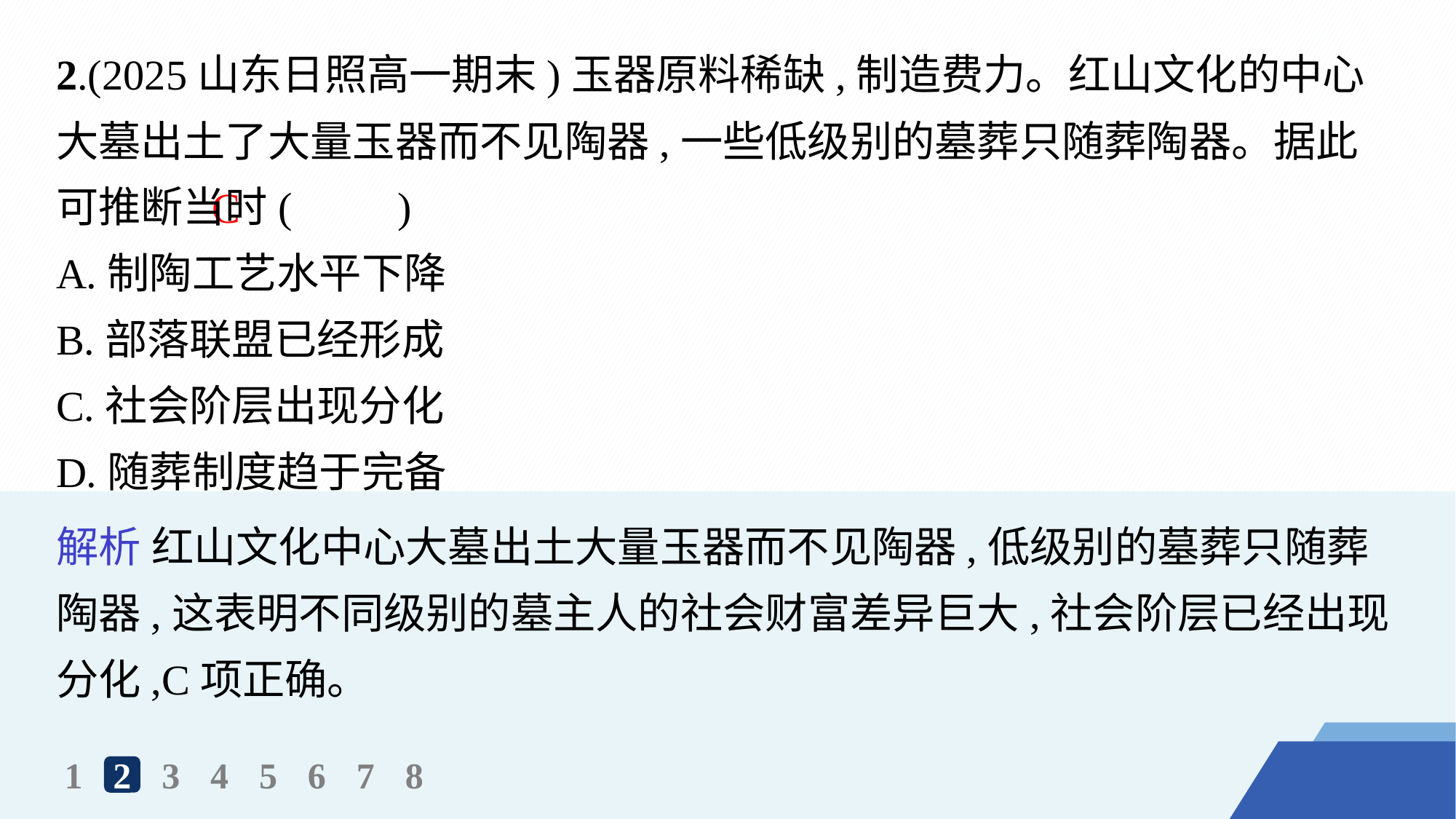

2.(2025山东日照高一期末)玉器原料稀缺,制造费力。红山文化的中心大墓出土了大量玉器而不见陶器,一些低级别的墓葬只随葬陶器。据此可推断当时(　　)
A.制陶工艺水平下降
B.部落联盟已经形成
C.社会阶层出现分化
D.随葬制度趋于完备
C
解析 红山文化中心大墓出土大量玉器而不见陶器,低级别的墓葬只随葬陶器,这表明不同级别的墓主人的社会财富差异巨大,社会阶层已经出现分化,C项正确。
1
2
3
4
5
6
7
8